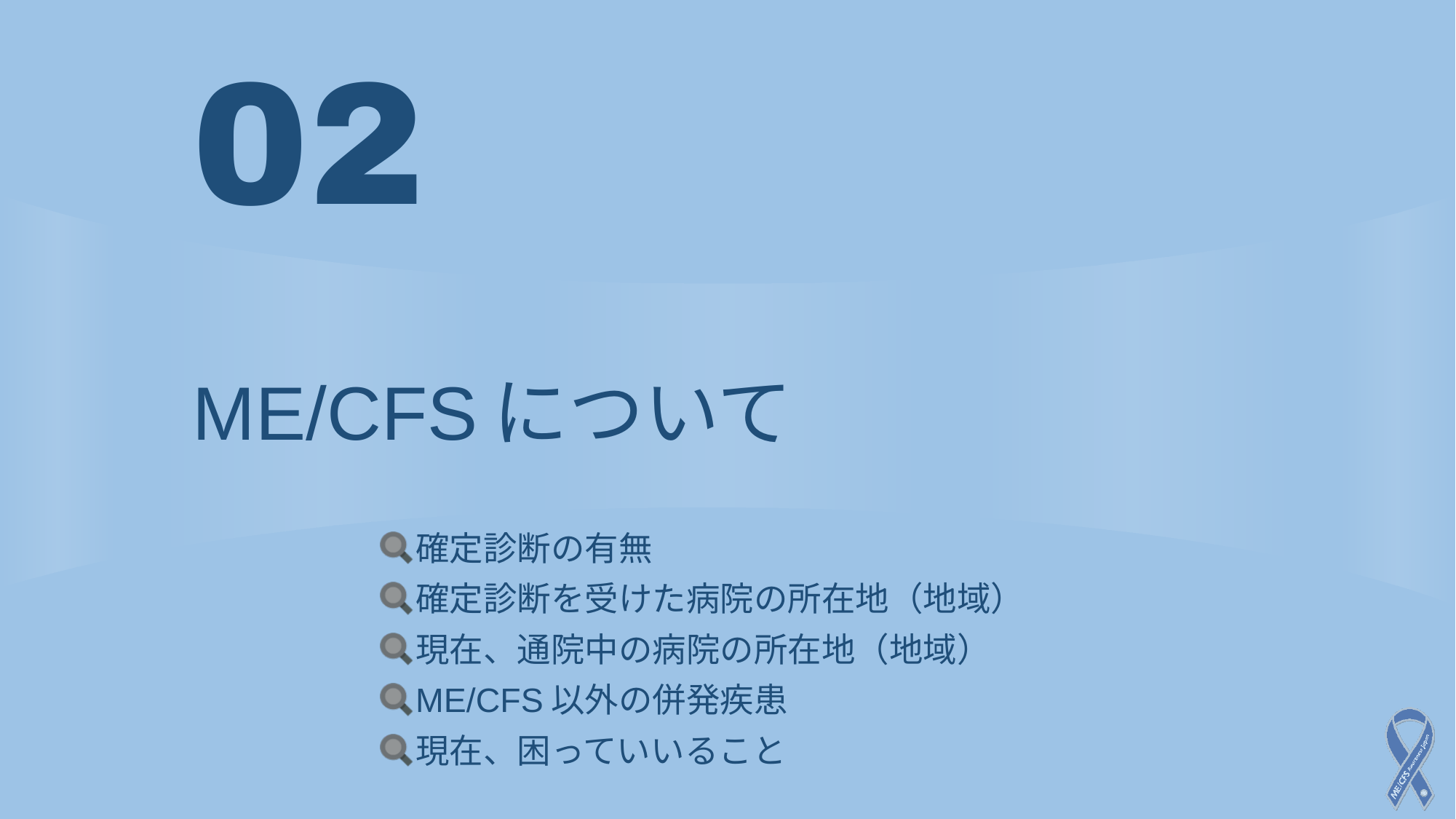

02
# ME/CFSについて
確定診断の有無
確定診断を受けた病院の所在地（地域）
現在、通院中の病院の所在地（地域）
ME/CFS以外の併発疾患
現在、困っていいること